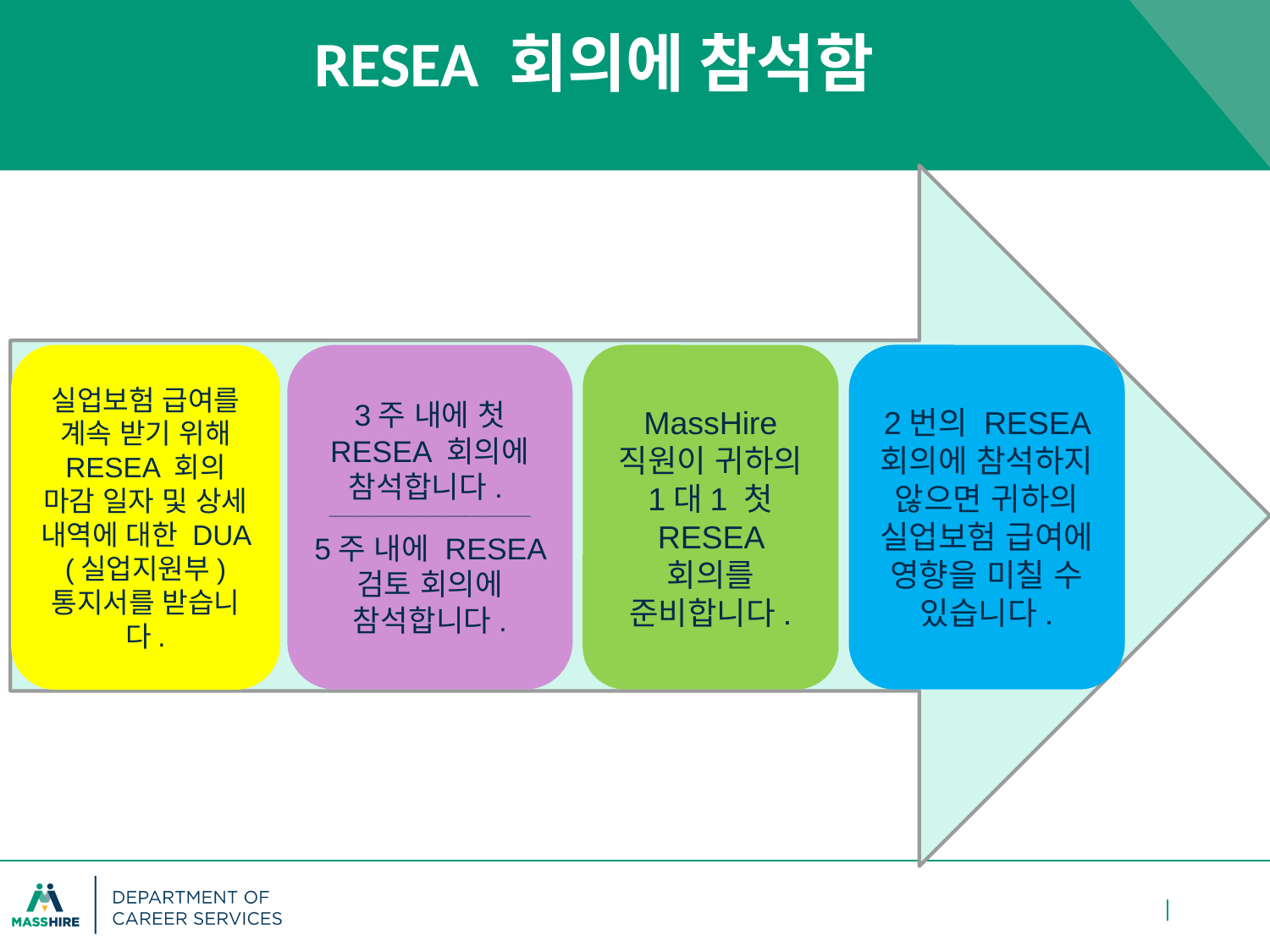

# RESEA 회의에 참석함

실업보험 급여를 계속 받기 위해 RESEA 회의 마감 일자 및 상세 내역에 대한 DUA (실업지원부) 통지서를 받습니다.
3주 내에 첫 RESEA 회의에 참석합니다.
__________________________________

5주 내에 RESEA 검토 회의에 참석합니다.
MassHire 직원이 귀하의 1대1 첫 RESEA 회의를 준비합니다.
2번의 RESEA 회의에 참석하지 않으면 귀하의 실업보험 급여에 영향을 미칠 수 있습니다.